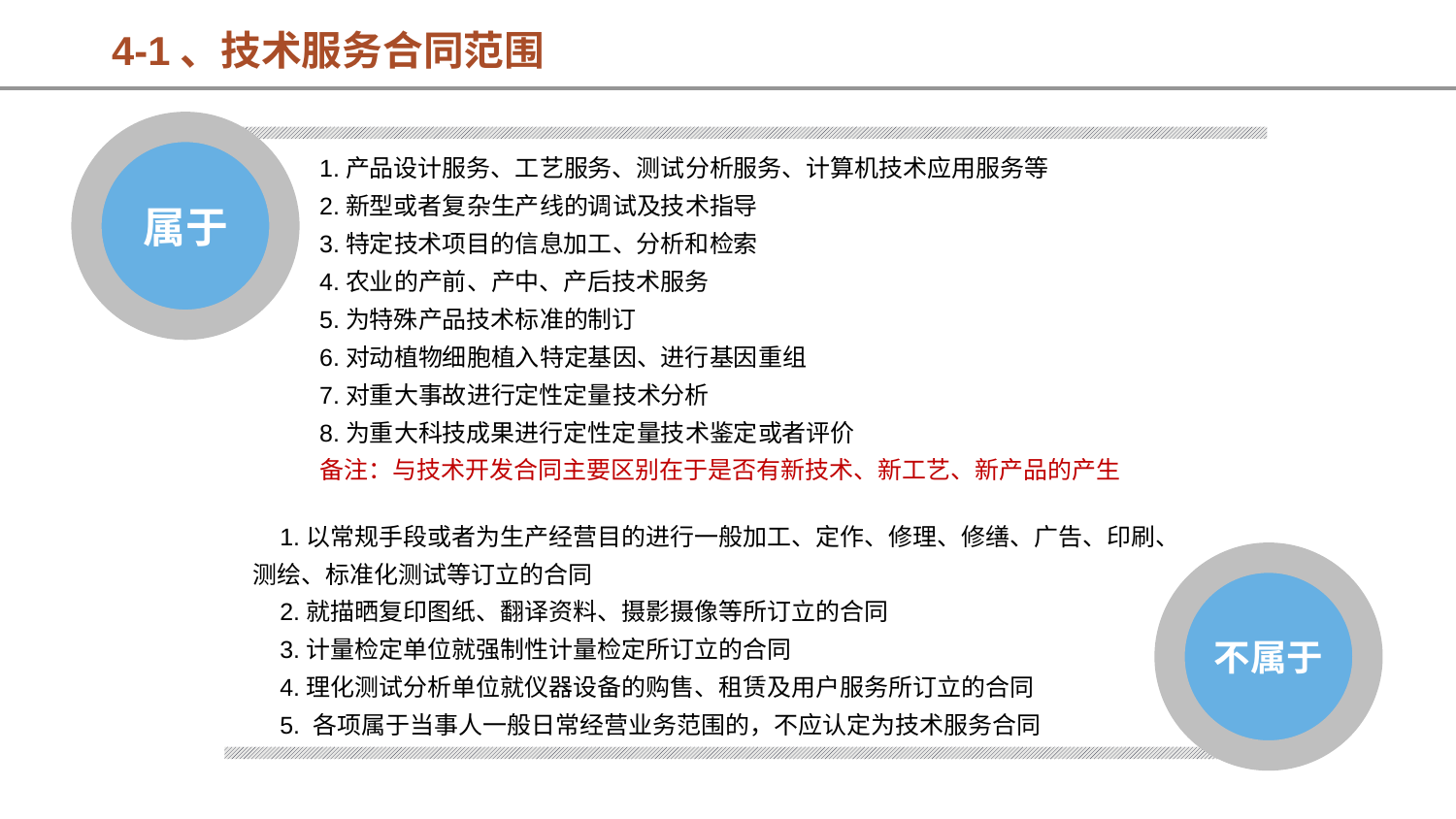

4-1、技术服务合同范围
属于

1.产品设计服务、工艺服务、测试分析服务、计算机技术应用服务等
2.新型或者复杂生产线的调试及技术指导
3.特定技术项目的信息加工、分析和检索
4.农业的产前、产中、产后技术服务
5.为特殊产品技术标准的制订
6.对动植物细胞植入特定基因、进行基因重组
7.对重大事故进行定性定量技术分析
8.为重大科技成果进行定性定量技术鉴定或者评价
备注：与技术开发合同主要区别在于是否有新技术、新工艺、新产品的产生

    1.以常规手段或者为生产经营目的进行一般加工、定作、修理、修缮、广告、印刷、测绘、标准化测试等订立的合同
    2.就描晒复印图纸、翻译资料、摄影摄像等所订立的合同
    3.计量检定单位就强制性计量检定所订立的合同
    4.理化测试分析单位就仪器设备的购售、租赁及用户服务所订立的合同
    5. 各项属于当事人一般日常经营业务范围的，不应认定为技术服务合同
不属于